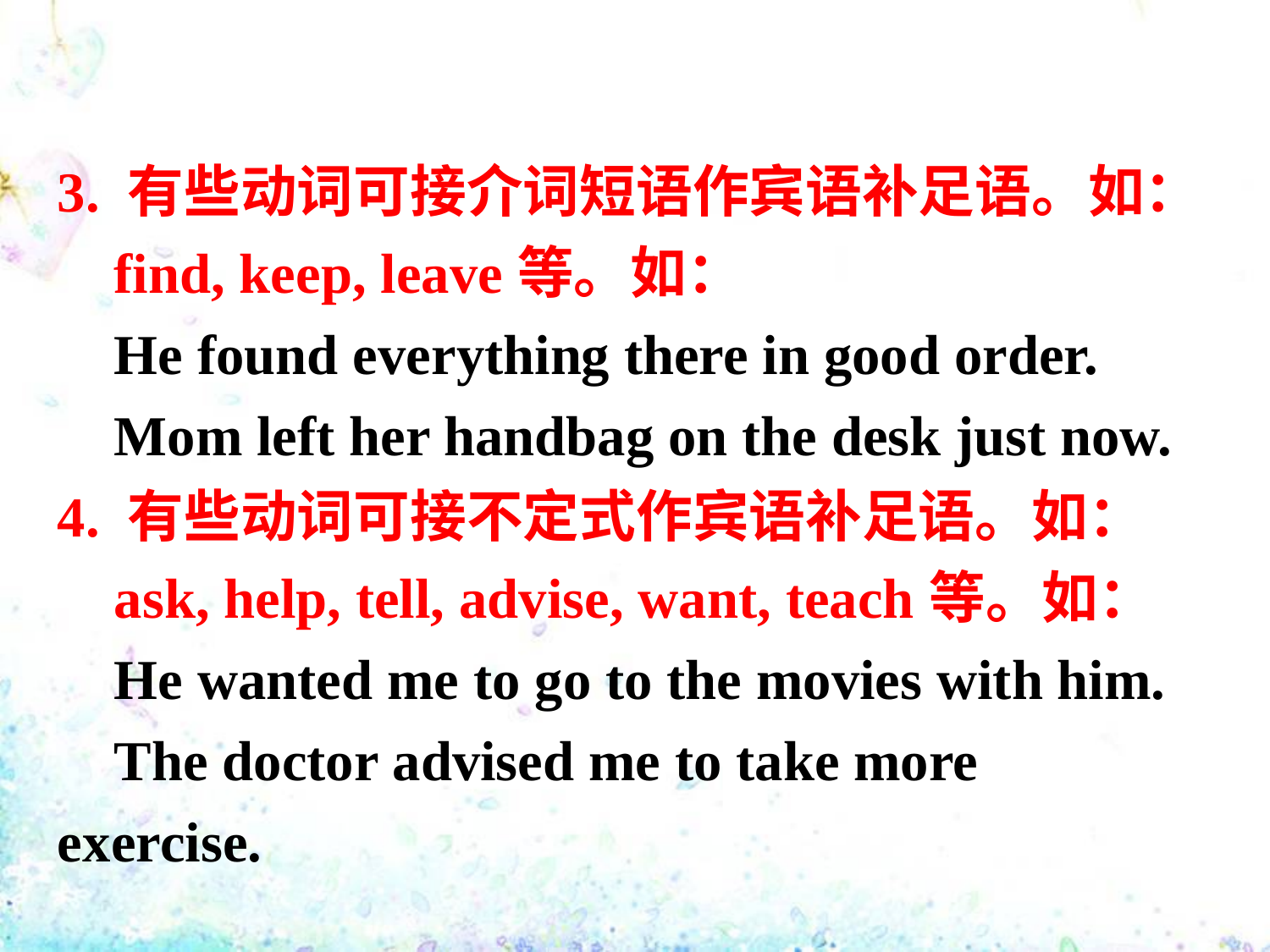

3. 有些动词可接介词短语作宾语补足语。如：
    find, keep, leave等。如：
    He found everything there in good order.
    Mom left her handbag on the desk just now.
4. 有些动词可接不定式作宾语补足语。如：
    ask, help, tell, advise, want, teach等。如：
    He wanted me to go to the movies with him.
    The doctor advised me to take more exercise.